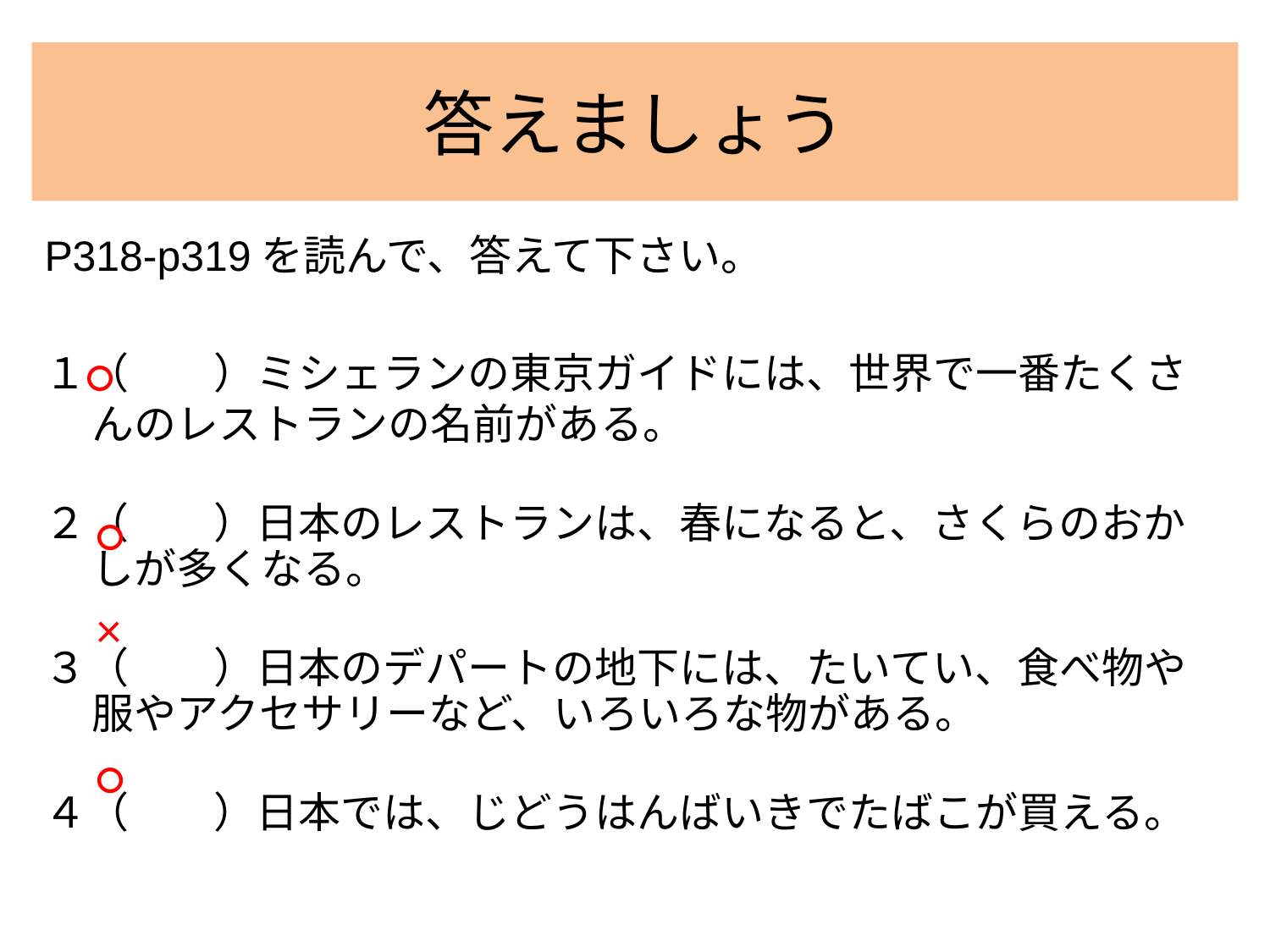

# 答えましょう
P318-p319を読んで、答えて下さい。

１（　　）ミシェランの東京ガイドには、世界で一番たくさんのレストランの名前がある。

２（　　）日本のレストランは、春になると、さくらのおかしが多くなる。

３（　　）日本のデパートの地下には、たいてい、食べ物や服やアクセサリーなど、いろいろな物がある。

４（　　）日本では、じどうはんばいきでたばこが買える。
○
○
×
○